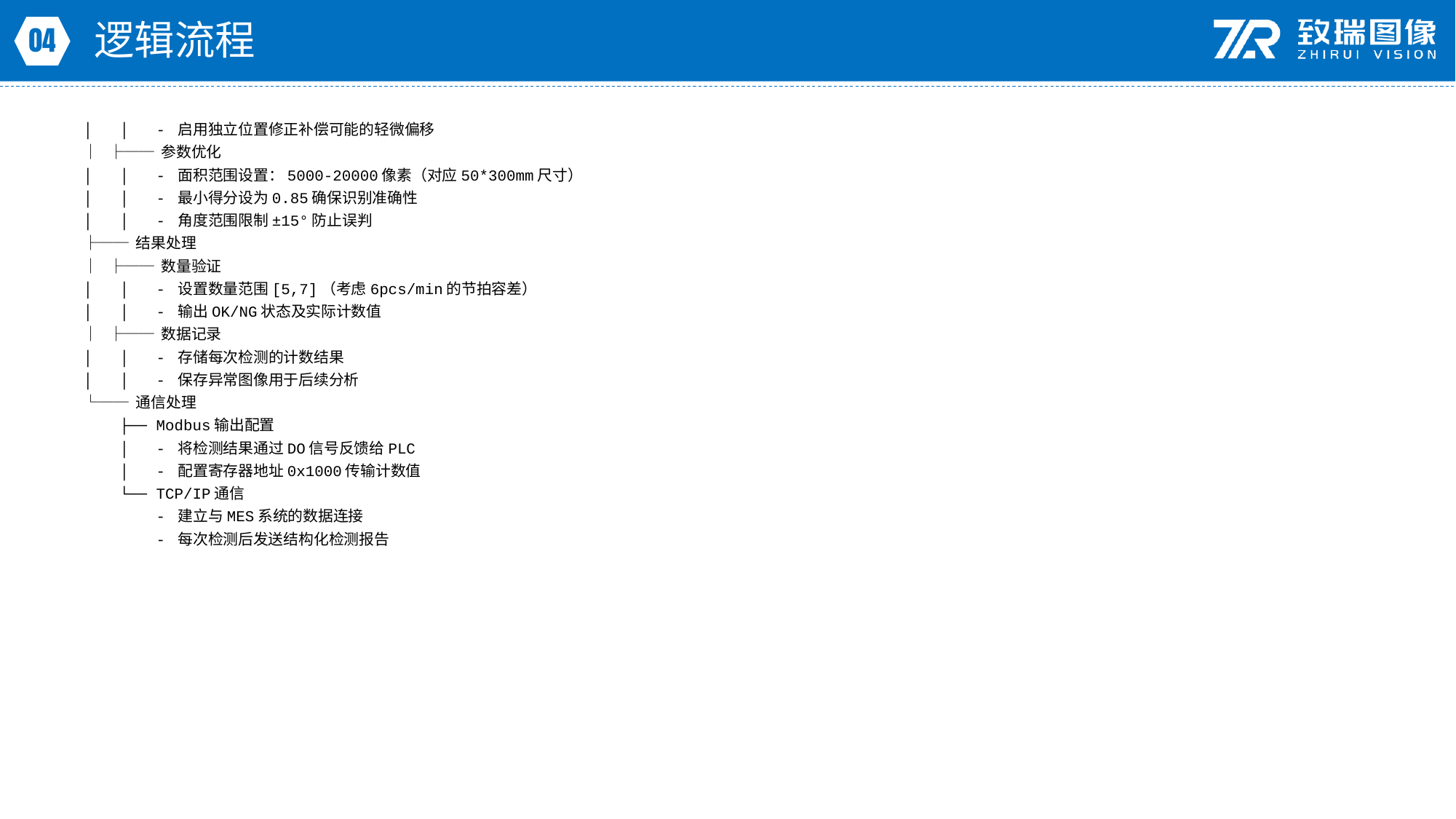

逻辑流程
04

│   │   - 启用独立位置修正补偿可能的轻微偏移
│   ├── 参数优化
│   │   - 面积范围设置：5000-20000像素（对应50*300mm尺寸）
│   │   - 最小得分设为0.85确保识别准确性
│   │   - 角度范围限制±15°防止误判
├── 结果处理
│   ├── 数量验证
│   │   - 设置数量范围[5,7]（考虑6pcs/min的节拍容差）
│   │   - 输出OK/NG状态及实际计数值
│   ├── 数据记录
│   │   - 存储每次检测的计数结果
│   │   - 保存异常图像用于后续分析
└── 通信处理
    ├── Modbus输出配置
    │   - 将检测结果通过DO信号反馈给PLC
    │   - 配置寄存器地址0x1000传输计数值
    └── TCP/IP通信
        - 建立与MES系统的数据连接
        - 每次检测后发送结构化检测报告